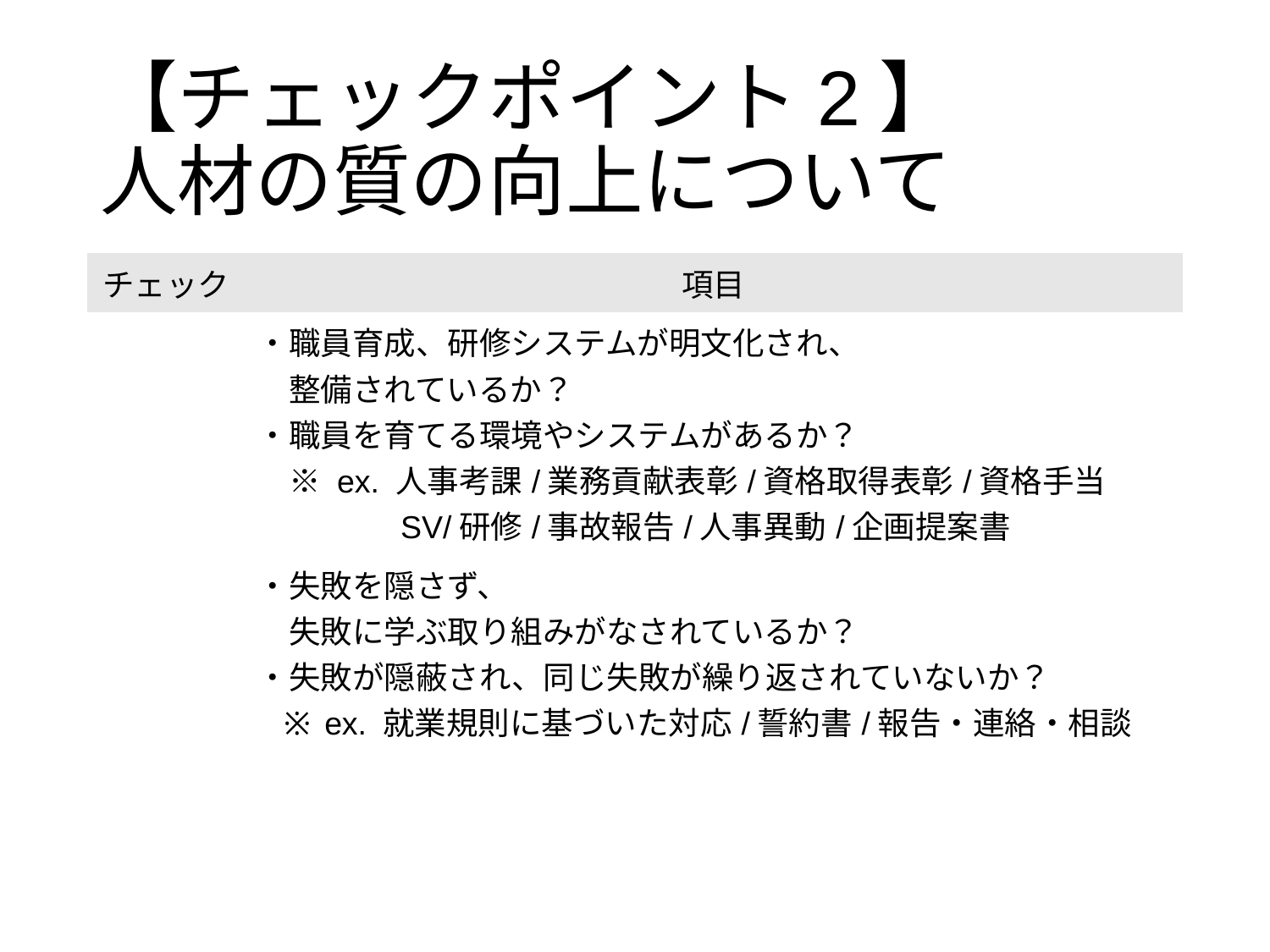

# 【チェックポイント2】 人材の質の向上について
| チェック | 項目 |
| --- | --- |
|  | ・職員育成、研修システムが明文化され、 　整備されているか？ ・職員を育てる環境やシステムがあるか？ 　※ ex. 人事考課/業務貢献表彰/資格取得表彰/資格手当 　　　　 SV/研修/事故報告/人事異動/企画提案書 |
|  | ・失敗を隠さず、 　失敗に学ぶ取り組みがなされているか？ ・失敗が隠蔽され、同じ失敗が繰り返されていないか？ ※ ex. 就業規則に基づいた対応/誓約書/報告・連絡・相談 |